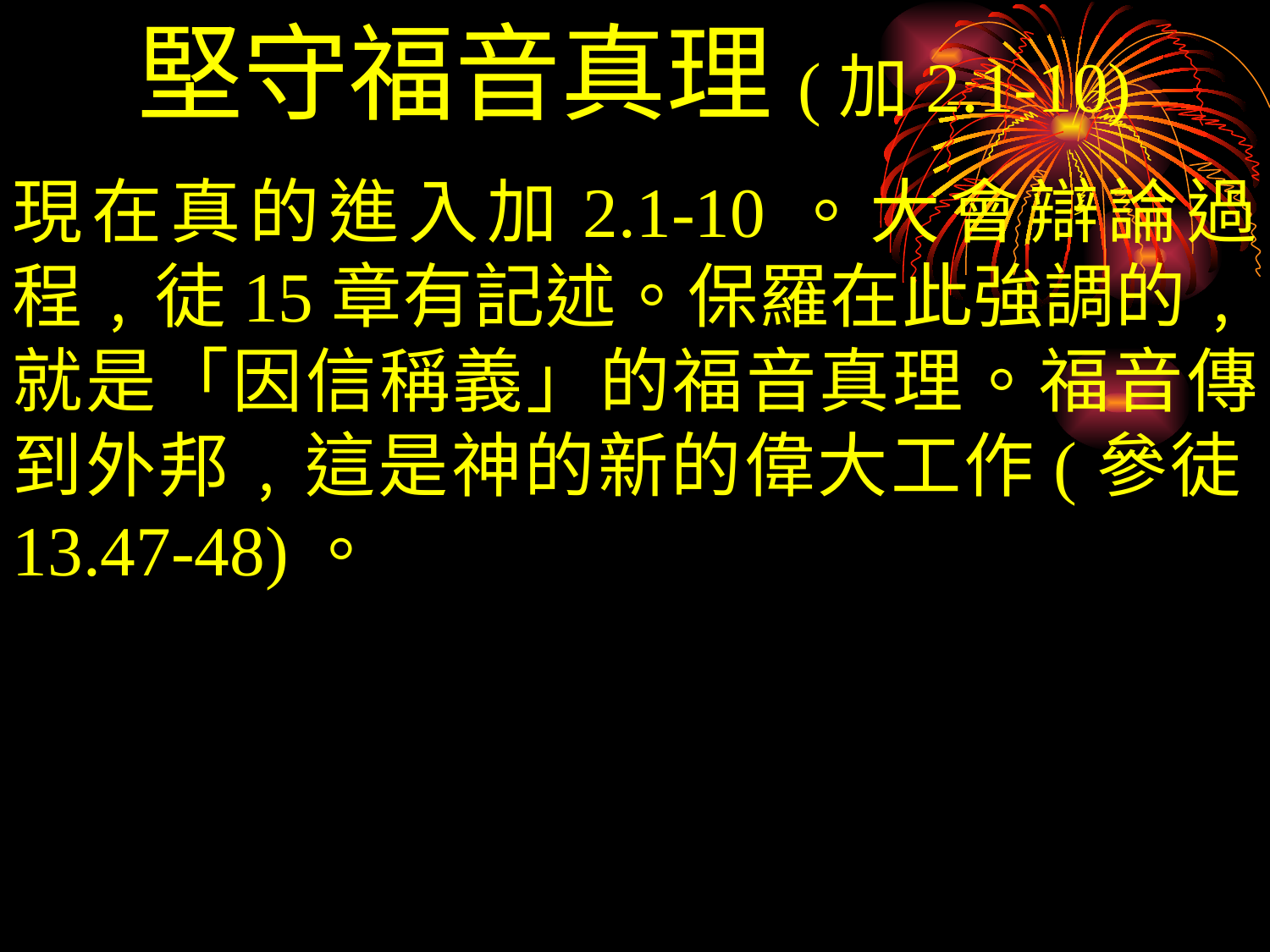

堅守福音真理(加2.1-10)

現在真的進入加2.1-10。大會辯論過程﹐徒15章有記述。保羅在此強調的﹐就是「因信稱義」的福音真理。福音傳到外邦﹐這是神的新的偉大工作(參徒13.47-48)。